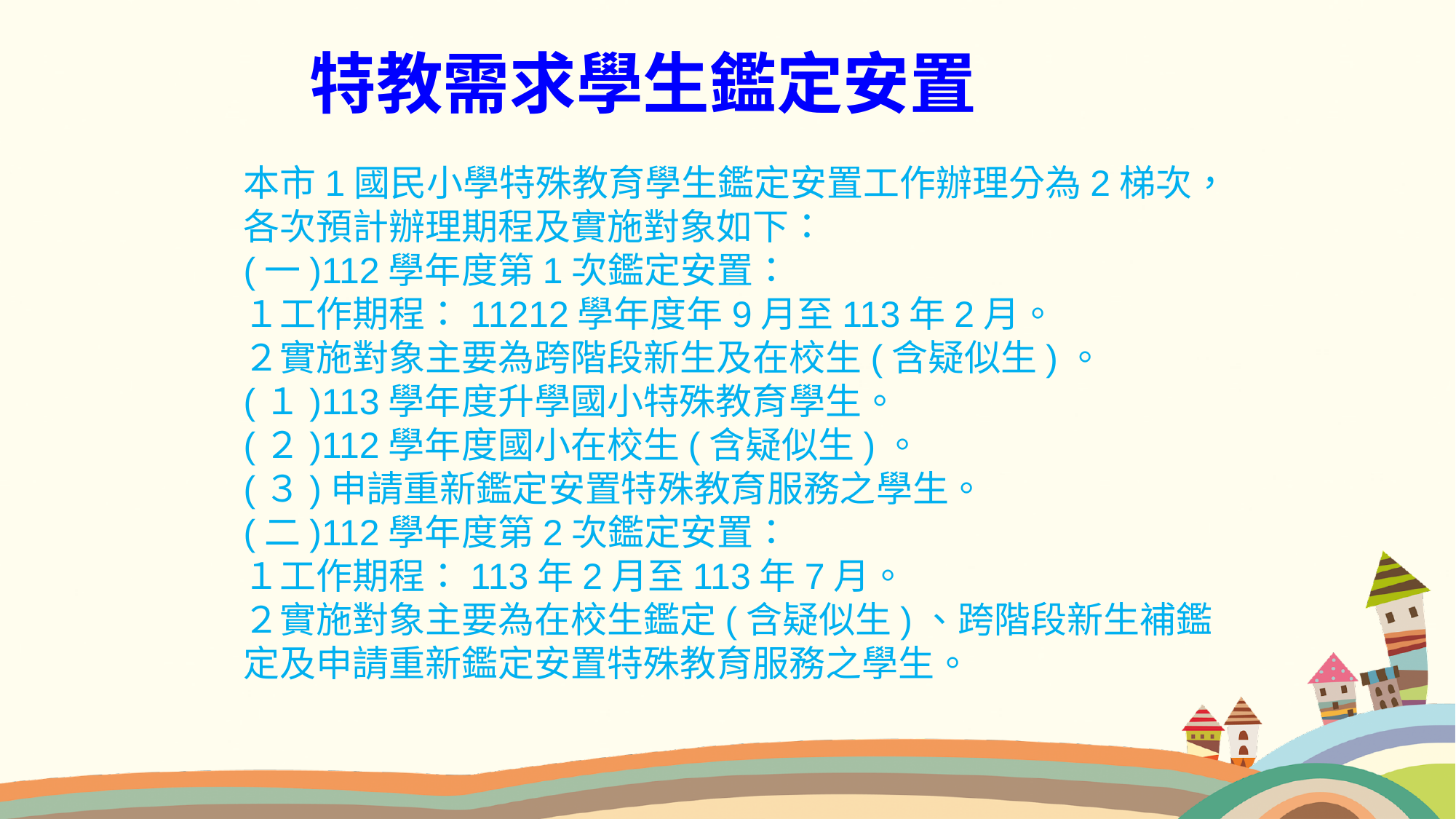

特教需求學生鑑定安置

本市1國民小學特殊教育學生鑑定安置工作辦理分為2梯次，各次預計辦理期程及實施對象如下：
(一)112學年度第1次鑑定安置：
１工作期程：11212學年度年9月至113年2月。
２實施對象主要為跨階段新生及在校生(含疑似生)。
(１)113學年度升學國小特殊教育學生。
(２)112學年度國小在校生(含疑似生)。
(３)申請重新鑑定安置特殊教育服務之學生。
(二)112學年度第2次鑑定安置：
１工作期程：113年2月至113年7月。
２實施對象主要為在校生鑑定(含疑似生)、跨階段新生補鑑定及申請重新鑑定安置特殊教育服務之學生。